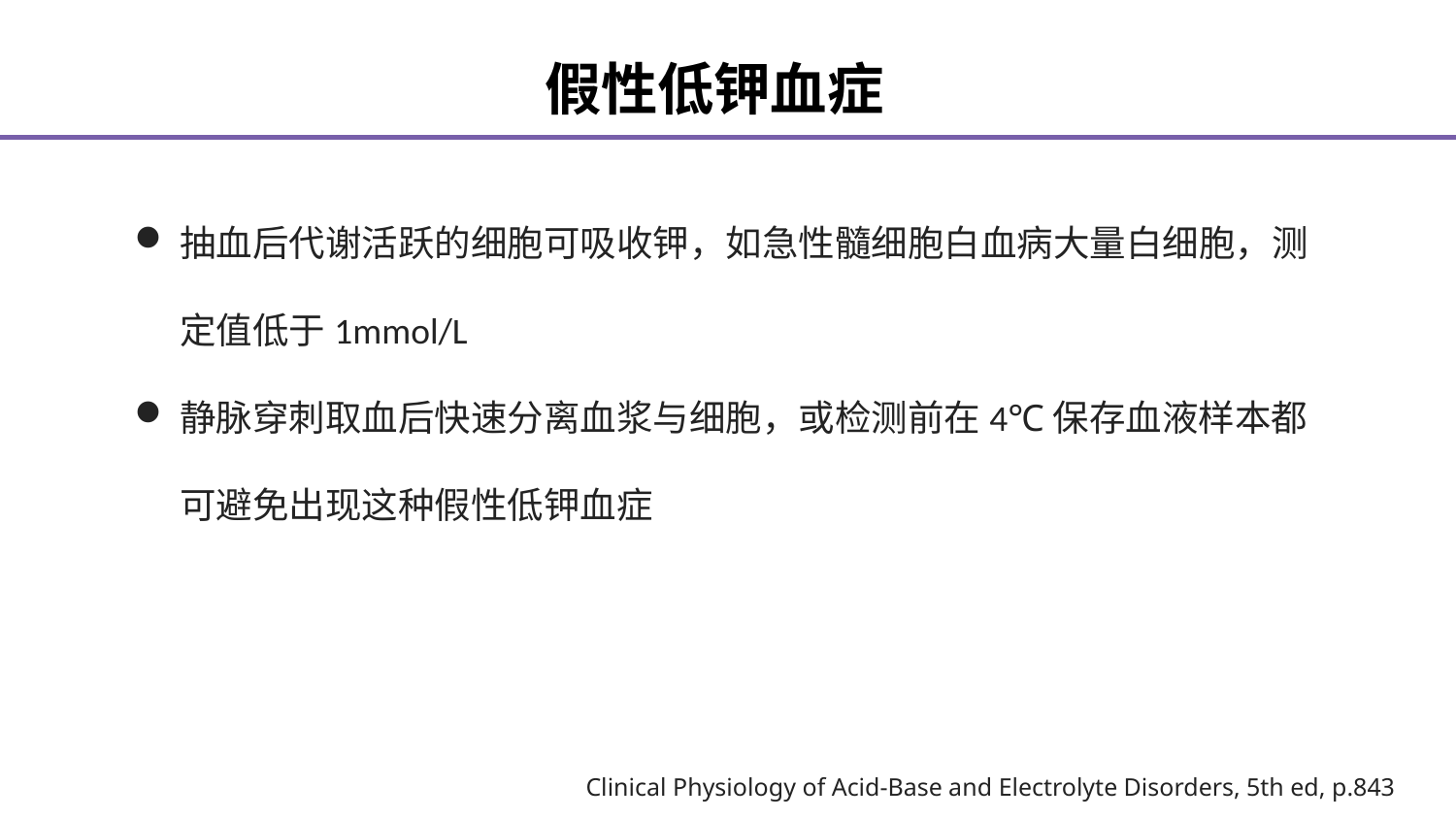

假性低钾血症

抽血后代谢活跃的细胞可吸收钾，如急性髓细胞白血病大量白细胞，测定值低于1mmol/L
静脉穿刺取血后快速分离血浆与细胞，或检测前在4℃保存血液样本都可避免出现这种假性低钾血症

Clinical Physiology of Acid-Base and Electrolyte Disorders, 5th ed, p.843